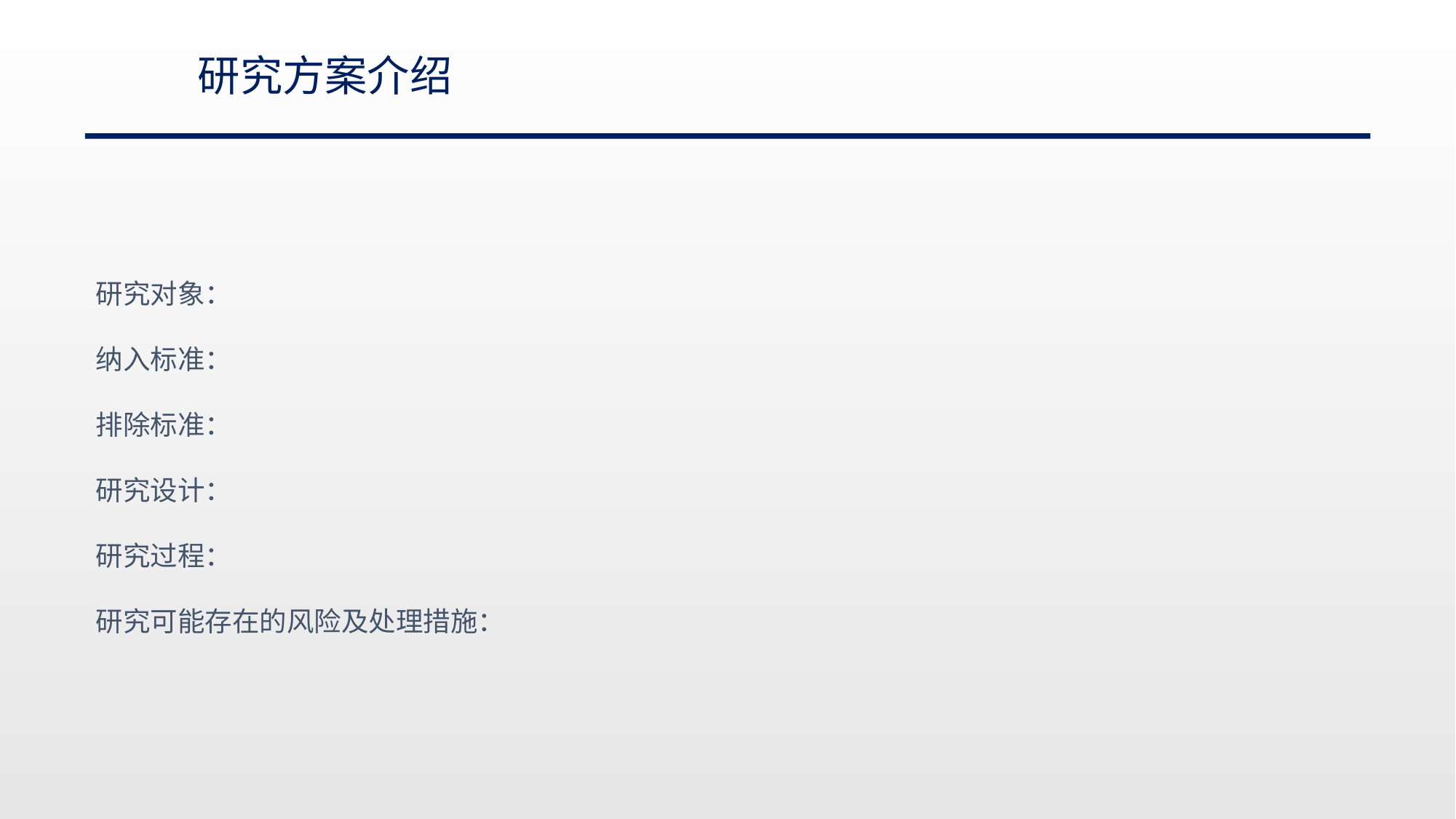

研究方案介绍

研究对象：
纳入标准：
排除标准：
研究设计：
研究过程：
研究可能存在的风险及处理措施：